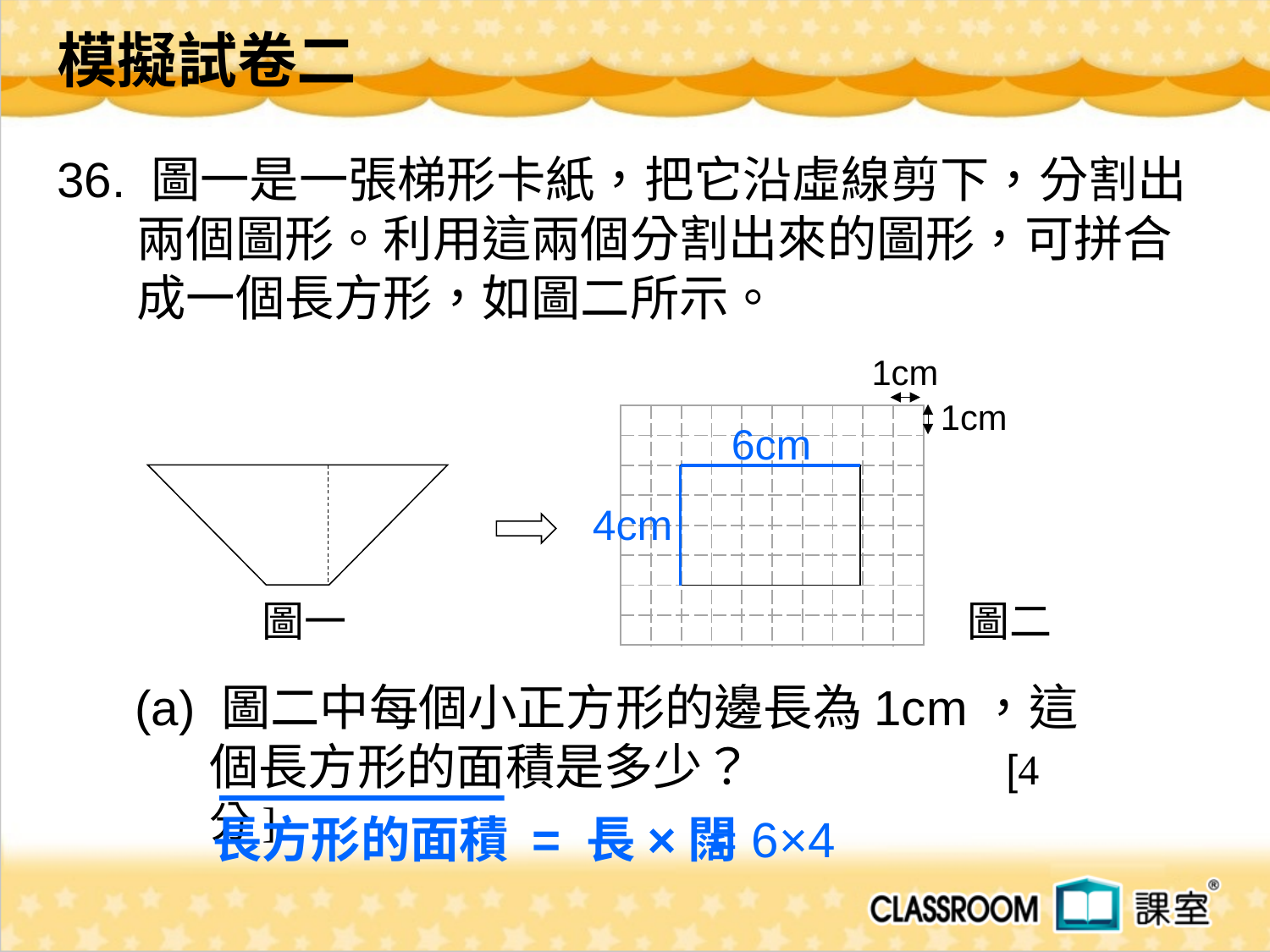

模擬試卷二
36. 圖一是一張梯形卡紙，把它沿虛線剪下，分割出兩個圖形。利用這兩個分割出來的圖形，可拼合
成一個長方形，如圖二所示。
1cm
1cm
|  |  |  |  |  |  |  |  |  |  |
| --- | --- | --- | --- | --- | --- | --- | --- | --- | --- |
|  |  |  |  |  |  |  |  |  |  |
|  |  |  |  |  |  |  |  |  |  |
|  |  |  |  |  |  |  |  |  |  |
|  |  |  |  |  |  |  |  |  |  |
|  |  |  |  |  |  |  |  |  |  |
|  |  |  |  |  |  |  |  |  |  |
|  |  |  |  |  |  |  |  |  |  |
6cm

4cm

圖一
圖二
 (a) 圖二中每個小正方形的邊長為1cm，這個長方形的面積是多少？                      [4分]

長方形的面積 = 長×闊
= 6×4